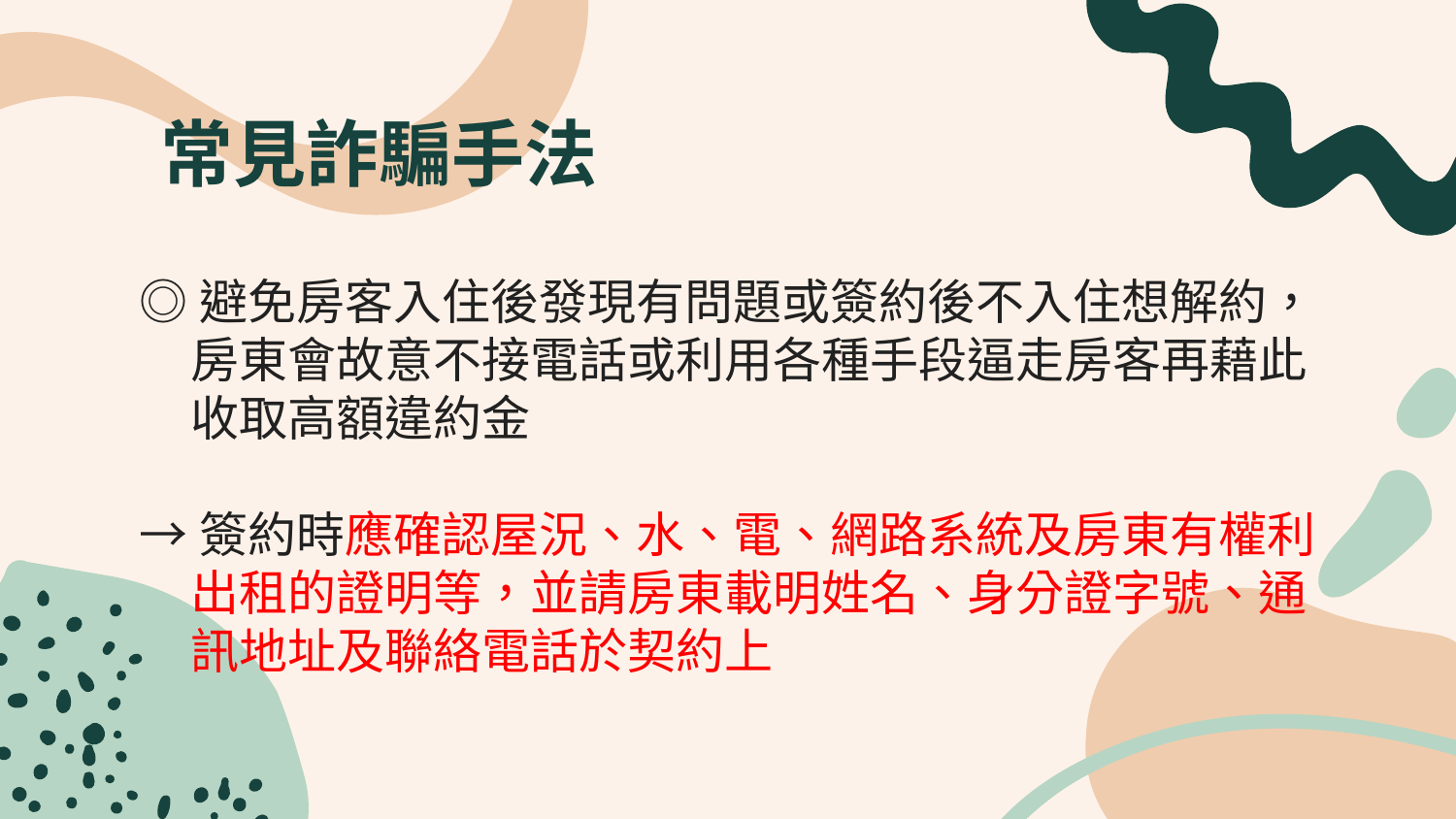

# 常見詐騙手法
◎避免房客入住後發現有問題或簽約後不入住想解約，房東會故意不接電話或利用各種手段逼走房客再藉此收取高額違約金

→簽約時應確認屋況、水、電、網路系統及房東有權利出租的證明等，並請房東載明姓名、身分證字號、通訊地址及聯絡電話於契約上